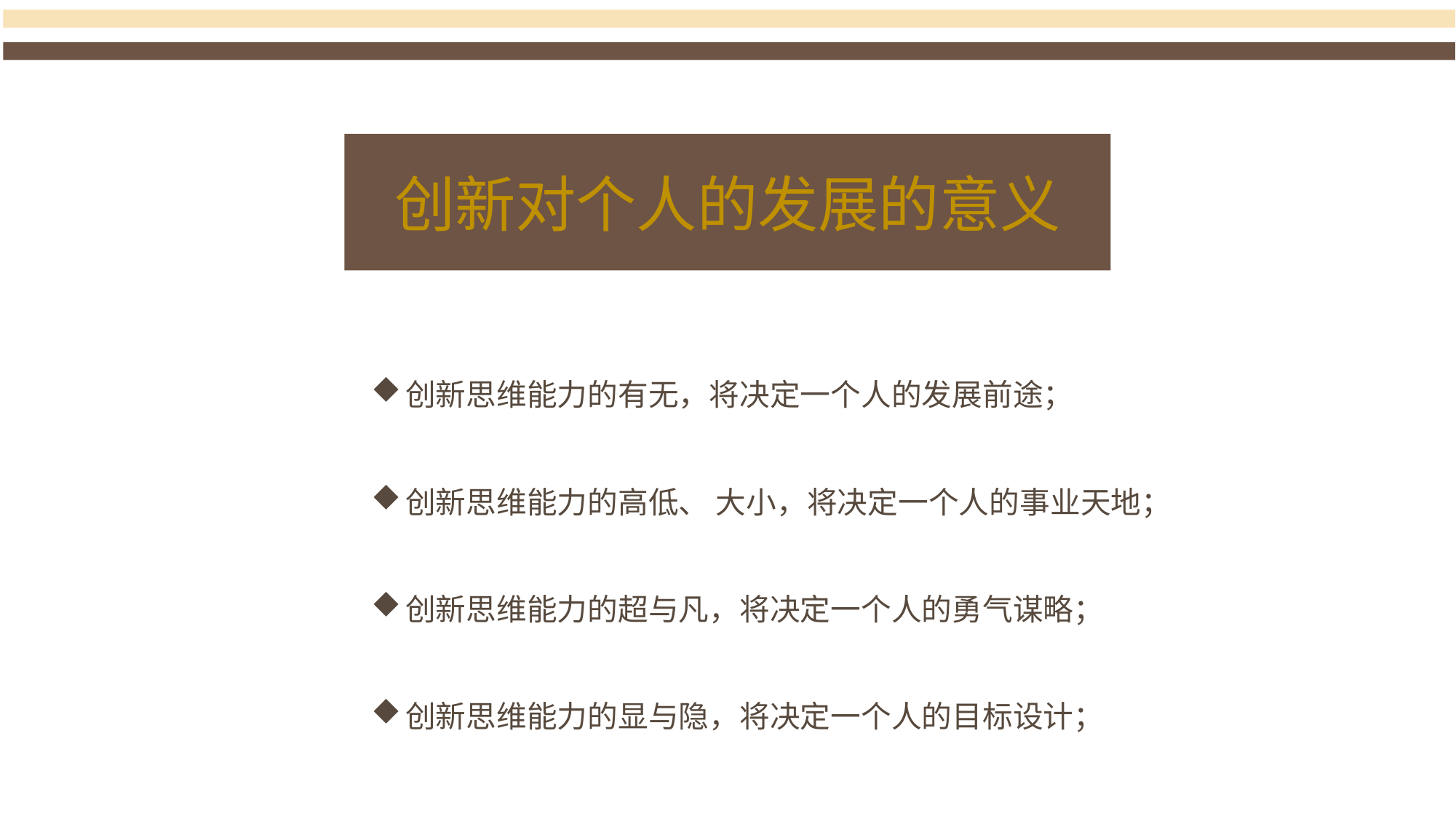

创新对个人的发展的意义
创新思维能力的有无，将决定一个人的发展前途；
创新思维能力的高低、 大小，将决定一个人的事业天地；
创新思维能力的超与凡，将决定一个人的勇气谋略；
创新思维能力的显与隐，将决定一个人的目标设计；